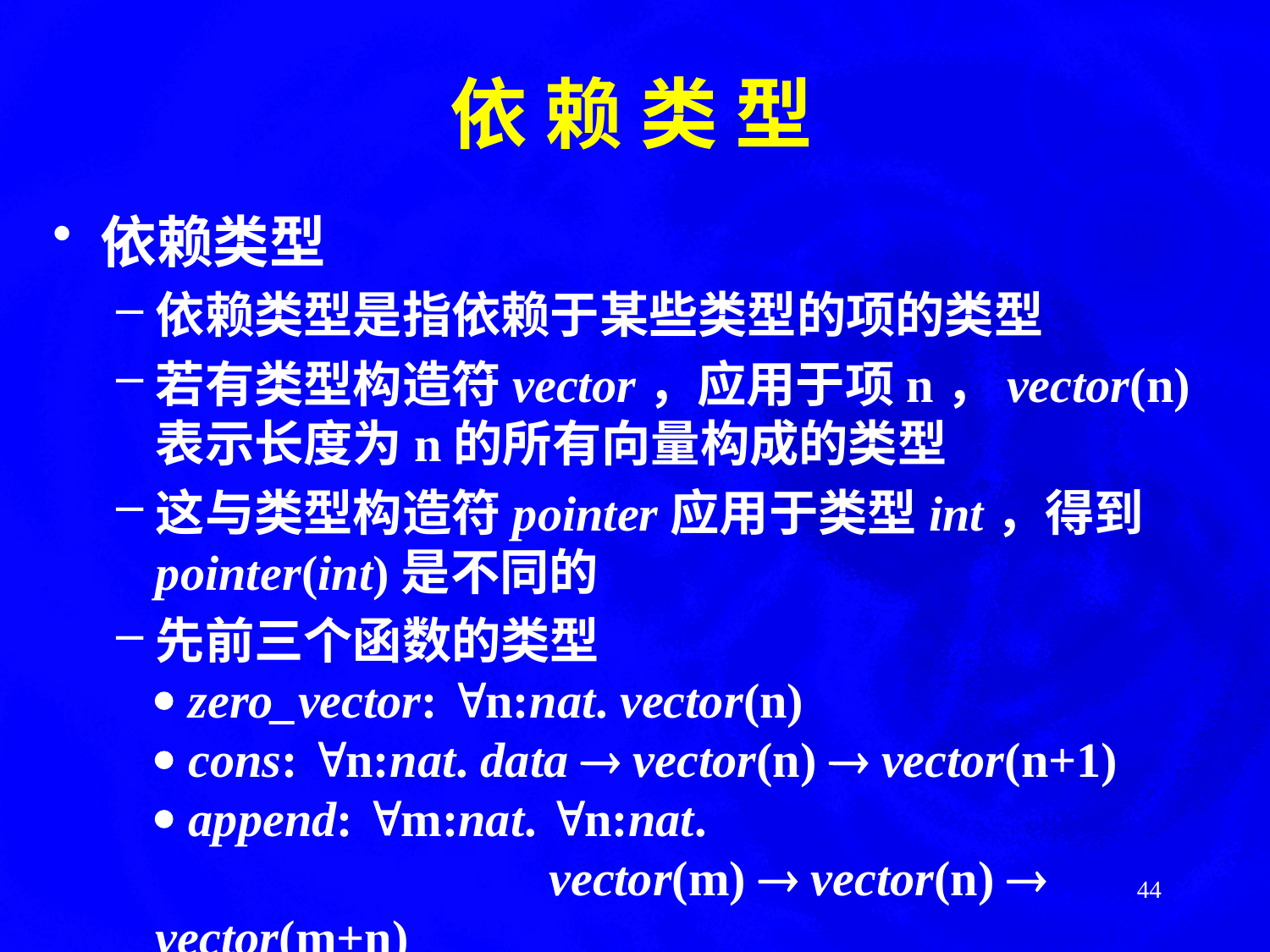

依 赖 类 型
依赖类型
依赖类型是指依赖于某些类型的项的类型
若有类型构造符vector，应用于项n，vector(n)表示长度为n的所有向量构成的类型
这与类型构造符pointer应用于类型int，得到pointer(int)是不同的
先前三个函数的类型
	• zero_vector: ∀n:nat. vector(n)
	• cons: ∀n:nat. data → vector(n) → vector(n+1)
	• append: ∀m:nat. ∀n:nat.
				 vector(m) → vector(n) → vector(m+n)

44